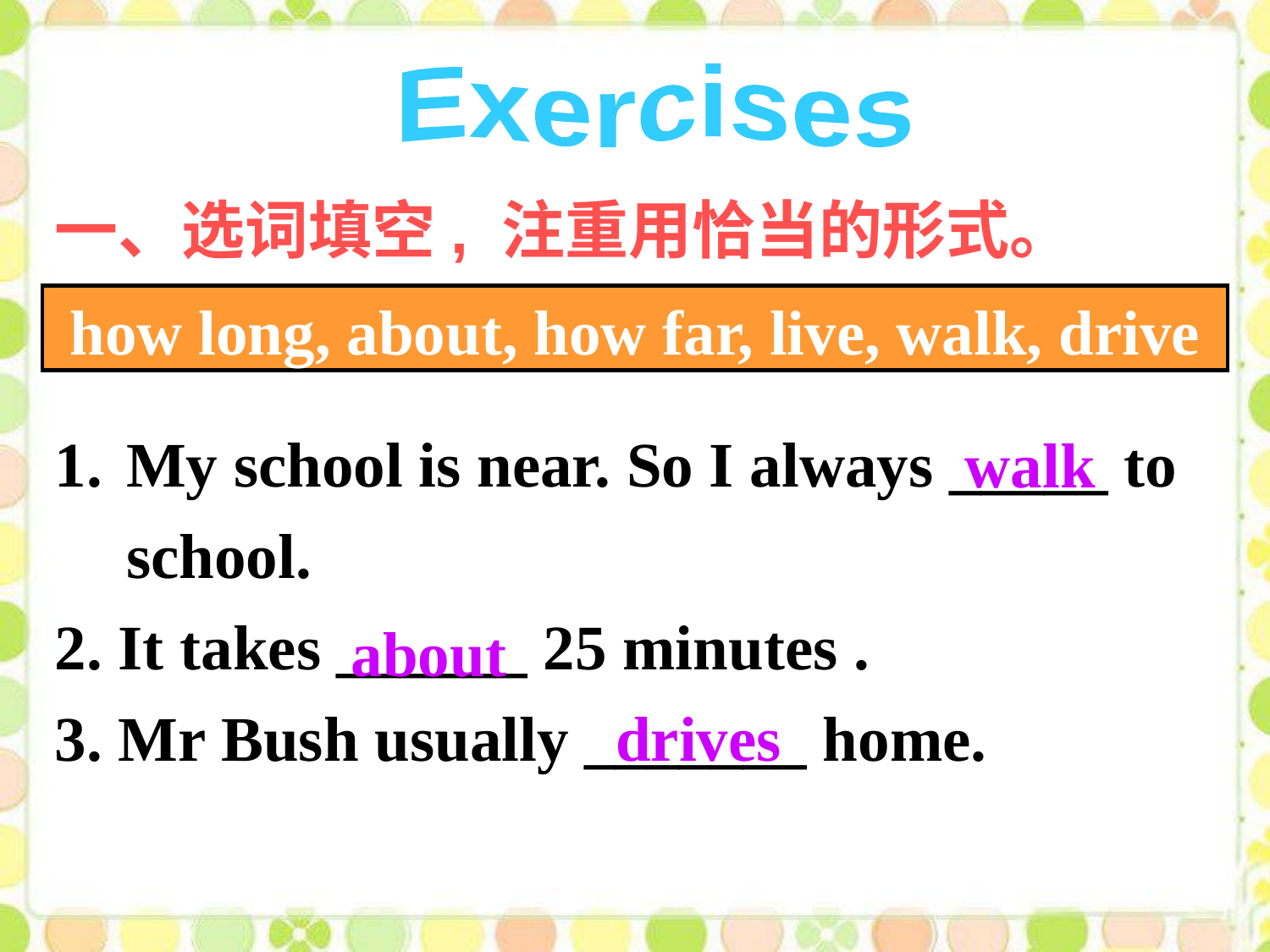

Exercises
一、选词填空, 注重用恰当的形式。
how long, about, how far, live, walk, drive
My school is near. So I always _____ to school.
2. It takes ______ 25 minutes .
3. Mr Bush usually _______ home.
walk
about
drives